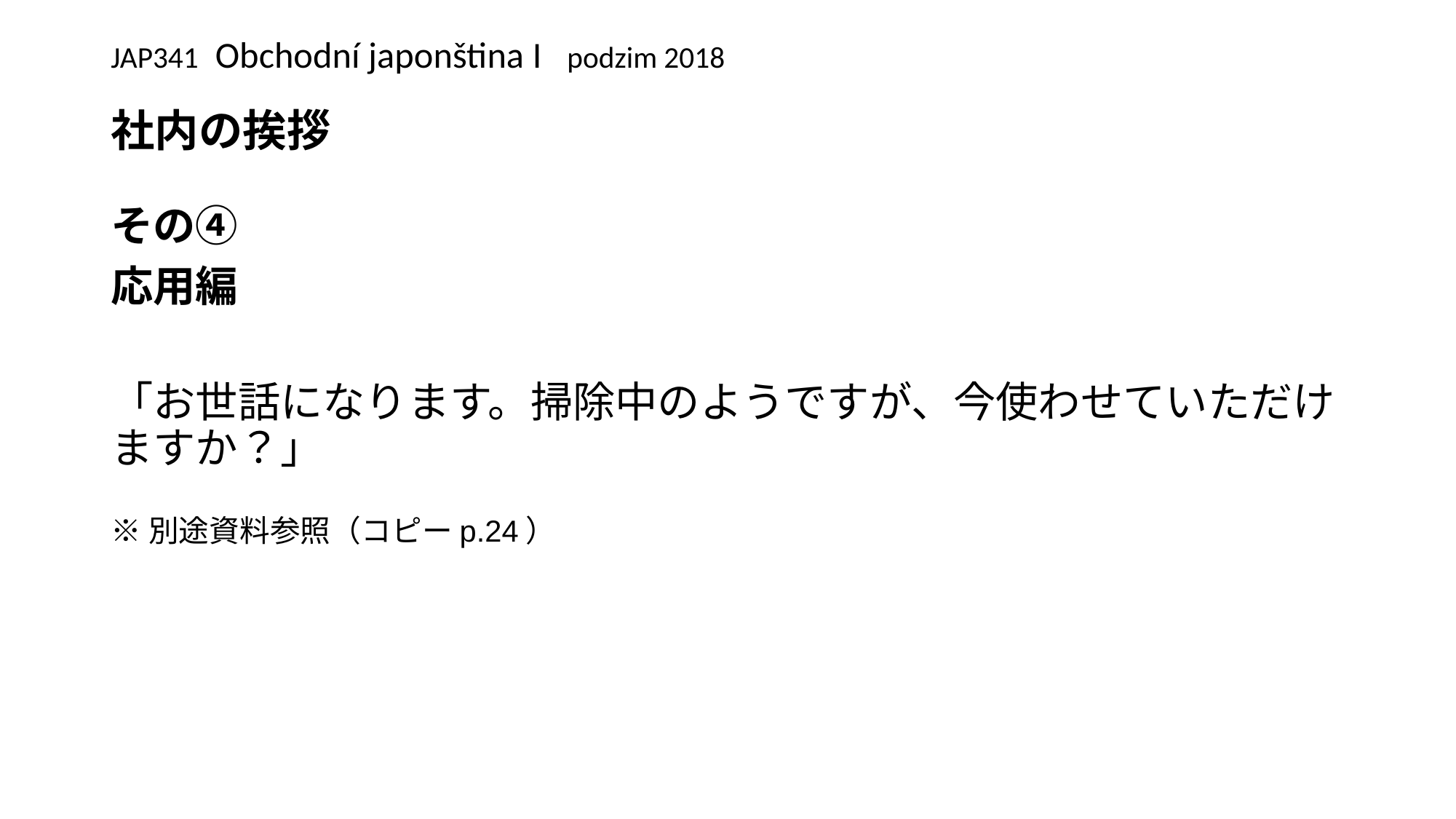

# JAP341  Obchodní japonština I   podzim 2018
社内の挨拶

その④
応用編

「お世話になります。掃除中のようですが、今使わせていただけますか？」

※別途資料参照（コピーp.24）